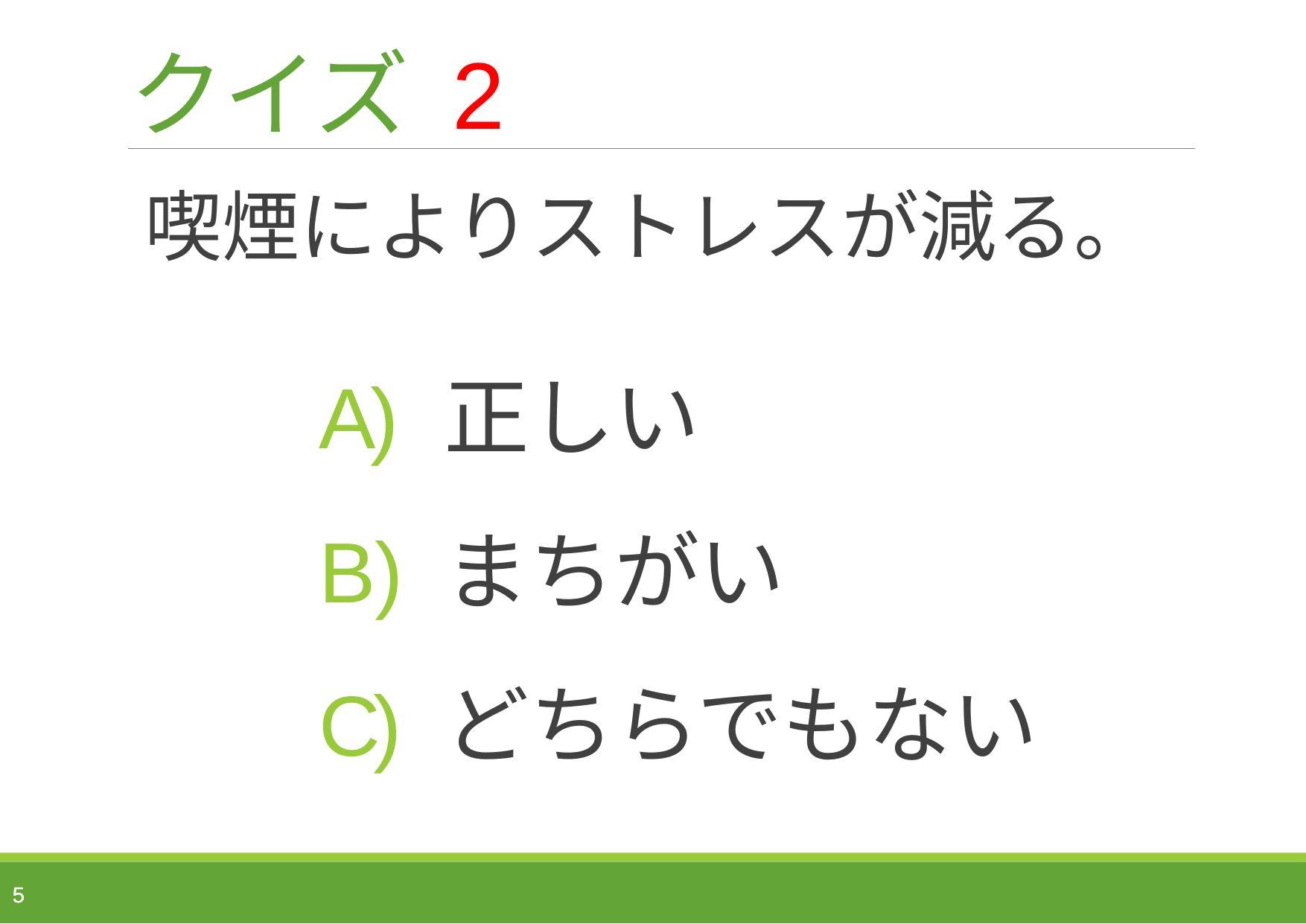

# クイズ 2
喫煙によりストレスが減る。
正しい
まちがい
どちらでもない